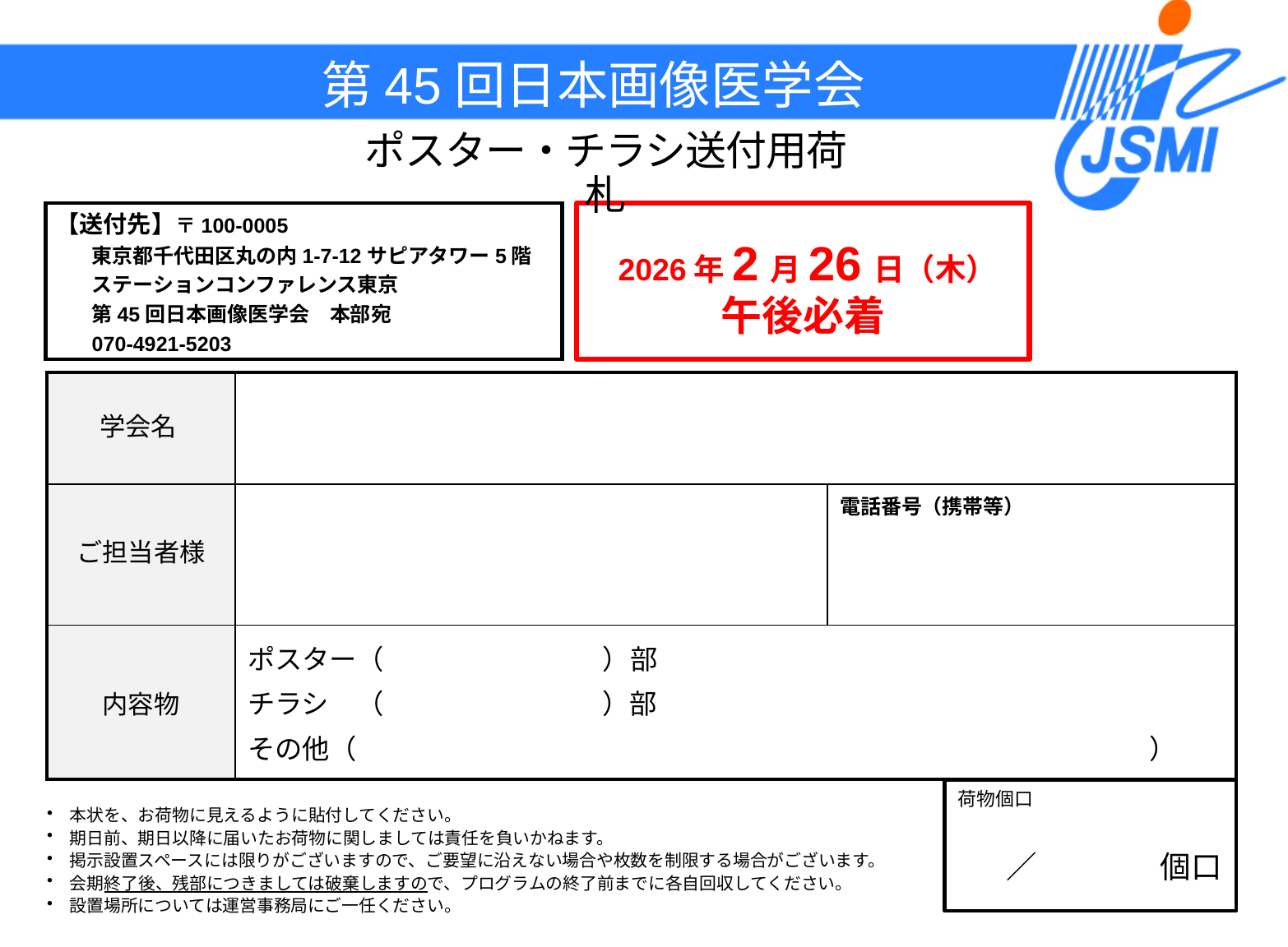

第45回日本画像医学会
ポスター・チラシ送付用荷札
【送付先】〒100-0005
東京都千代田区丸の内1-7-12サピアタワー5階
ステーションコンファレンス東京
第45回日本画像医学会　本部宛
070-4921-5203
 2026年2月26日（木）
午後必着
| 学会名 |  |  |
| --- | --- | --- |
| ご担当者様 |  | 電話番号（携帯等） |
| 内容物 | ポスター（　　　　　　　　）部 チラシ　（　　　　　　　　）部 その他（　　　　　　　　　　　　　　　　　　　　　　　　　　　　　） |  |

荷物個口
本状を、お荷物に見えるように貼付してください。
期日前、期日以降に届いたお荷物に関しましては責任を負いかねます。
掲示設置スペースには限りがございますので、ご要望に沿えない場合や枚数を制限する場合がございます。
会期終了後、残部につきましては破棄しますので、プログラムの終了前までに各自回収してください。
設置場所については運営事務局にご一任ください。
／　　　　個口